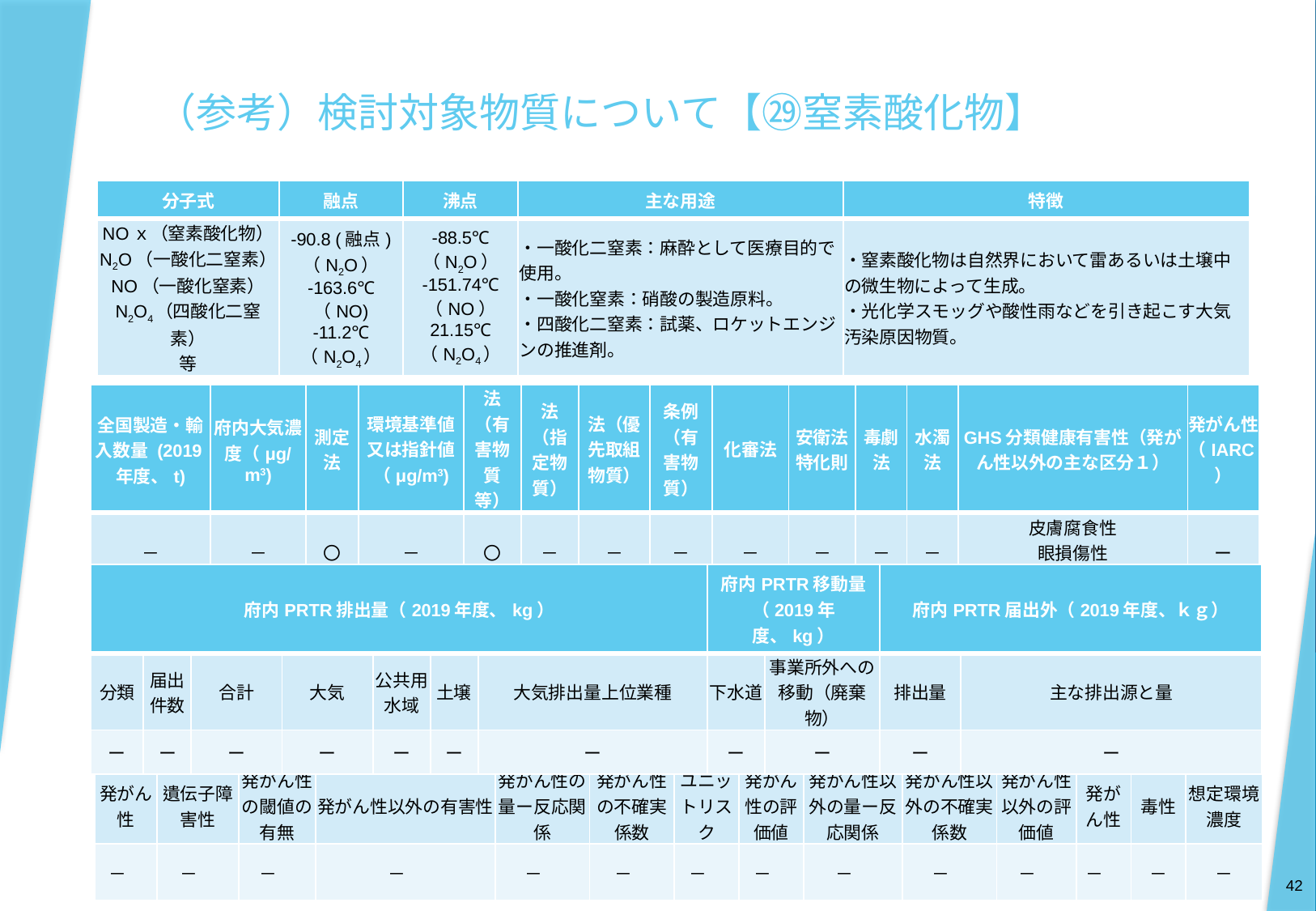

# （参考）検討対象物質について【㉙窒素酸化物】
| 分子式 | 融点 | 沸点 | 主な用途 | 特徴 |
| --- | --- | --- | --- | --- |
| NOｘ（窒素酸化物） N2O（一酸化二窒素） NO（一酸化窒素） N2O4（四酸化二窒素） 等 | -90.8 (融点) （N2O） -163.6℃ （NO) -11.2℃ （N2O4） | -88.5℃ （N2O） -151.74℃ （NO） 21.15℃ （N2O4） | ・一酸化二窒素：麻酔として医療目的で使用。 ・一酸化窒素：硝酸の製造原料。 ・四酸化二窒素：試薬、ロケットエンジンの推進剤。 | ・窒素酸化物は自然界において雷あるいは土壌中の微生物によって生成。 ・光化学スモッグや酸性雨などを引き起こす大気汚染原因物質。 |
| 全国製造・輸入数量 (2019年度、t) | 府内大気濃度（μg/m3) | 測定法 | 環境基準値又は指針値（μg/m3) | 法（有害物質等） | 法（指定物質） | 法（優先取組物質） | 条例（有害物質） | 化審法 | 安衛法 特化則 | 毒劇法 | 水濁法 | GHS分類健康有害性（発がん性以外の主な区分１） | 発がん性 （IARC） |
| --- | --- | --- | --- | --- | --- | --- | --- | --- | --- | --- | --- | --- | --- |
| － | － | 〇 | － | 〇 | － | － | － | － | － | － | － | 皮膚腐食性 眼損傷性 特定標的臓器毒性 | ー |

| 府内PRTR排出量（2019年度、kg） |  |  |  |  |  |  | 府内PRTR移動量（2019年度、kg） |  | 府内PRTR届出外（2019年度、ｋｇ） |  |
| --- | --- | --- | --- | --- | --- | --- | --- | --- | --- | --- |
| 分類 | 届出件数 | 合計 | 大気 | 公共用水域 | 土壌 | 大気排出量上位業種 | 下水道 | 事業所外への移動（廃棄物） | 排出量 | 主な排出源と量 |
| ー | ー | ー | ー | ー | ー | ー | ー | ー | ー | ー |
| 中央環境審議会での検討 |  |  |  |  |  |  |  |  |  |  | 条例制定時の検討 |  |  |
| --- | --- | --- | --- | --- | --- | --- | --- | --- | --- | --- | --- | --- | --- |
| 発がん性 | 遺伝子障害性 | 発がん性の閾値の有無 | 発がん性以外の有害性 | 発がん性の量ー反応関係 | 発がん性の不確実係数 | ユニットリスク | 発がん性の評価値 | 発がん性以外の量ー反応関係 | 発がん性以外の不確実係数 | 発がん性以外の評価値 | 発がん性 | 毒性 | 想定環境濃度 |
| － | － | － | － | － | － | － | － | － | － | － | － | － | － |
42